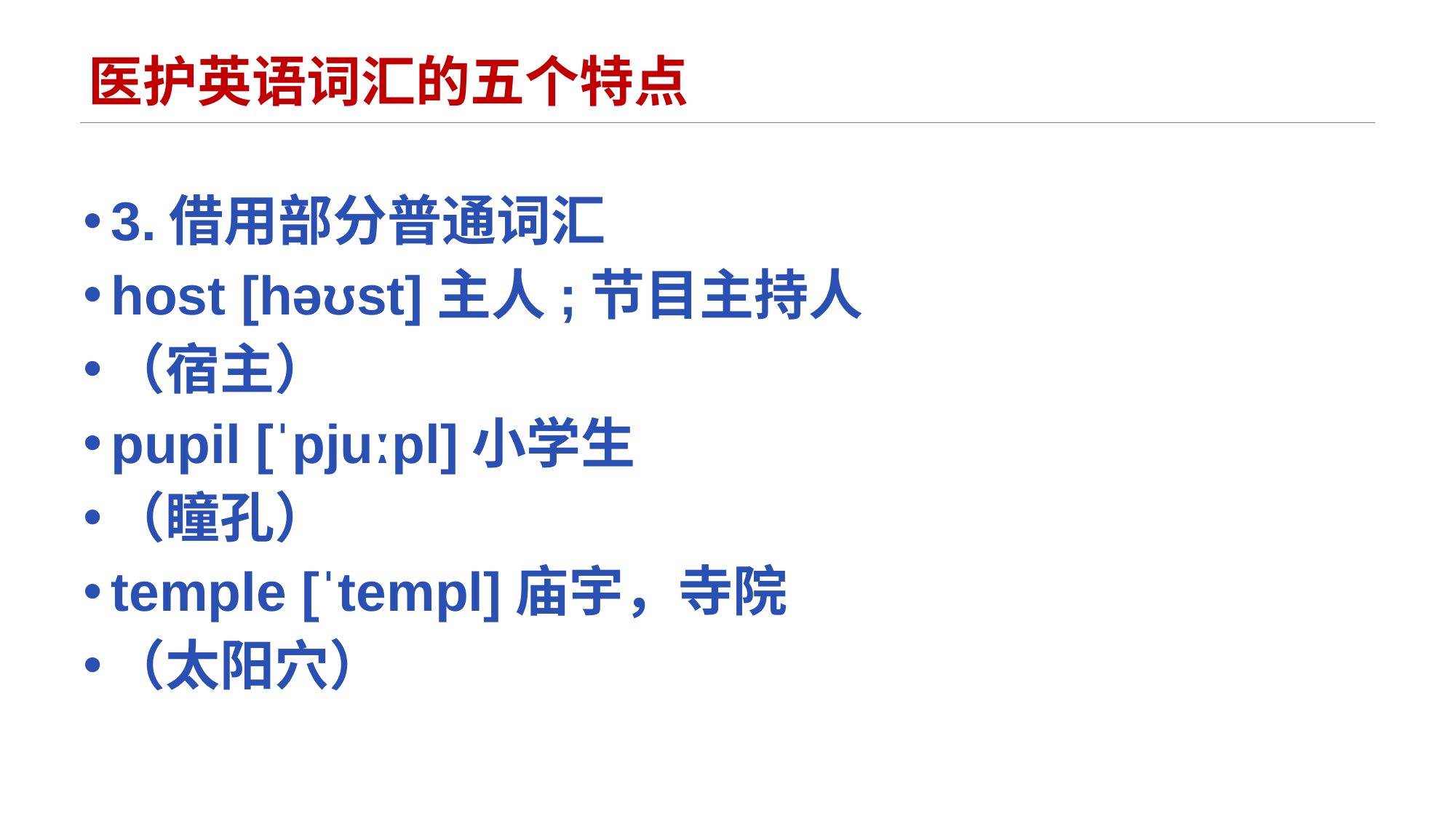

# 医护英语词汇的五个特点
3.借用部分普通词汇
host [həʊst]主人;节目主持人
（宿主）
pupil [ˈpjuːpl]小学生
（瞳孔）
temple [ˈtempl]庙宇，寺院
（太阳穴）